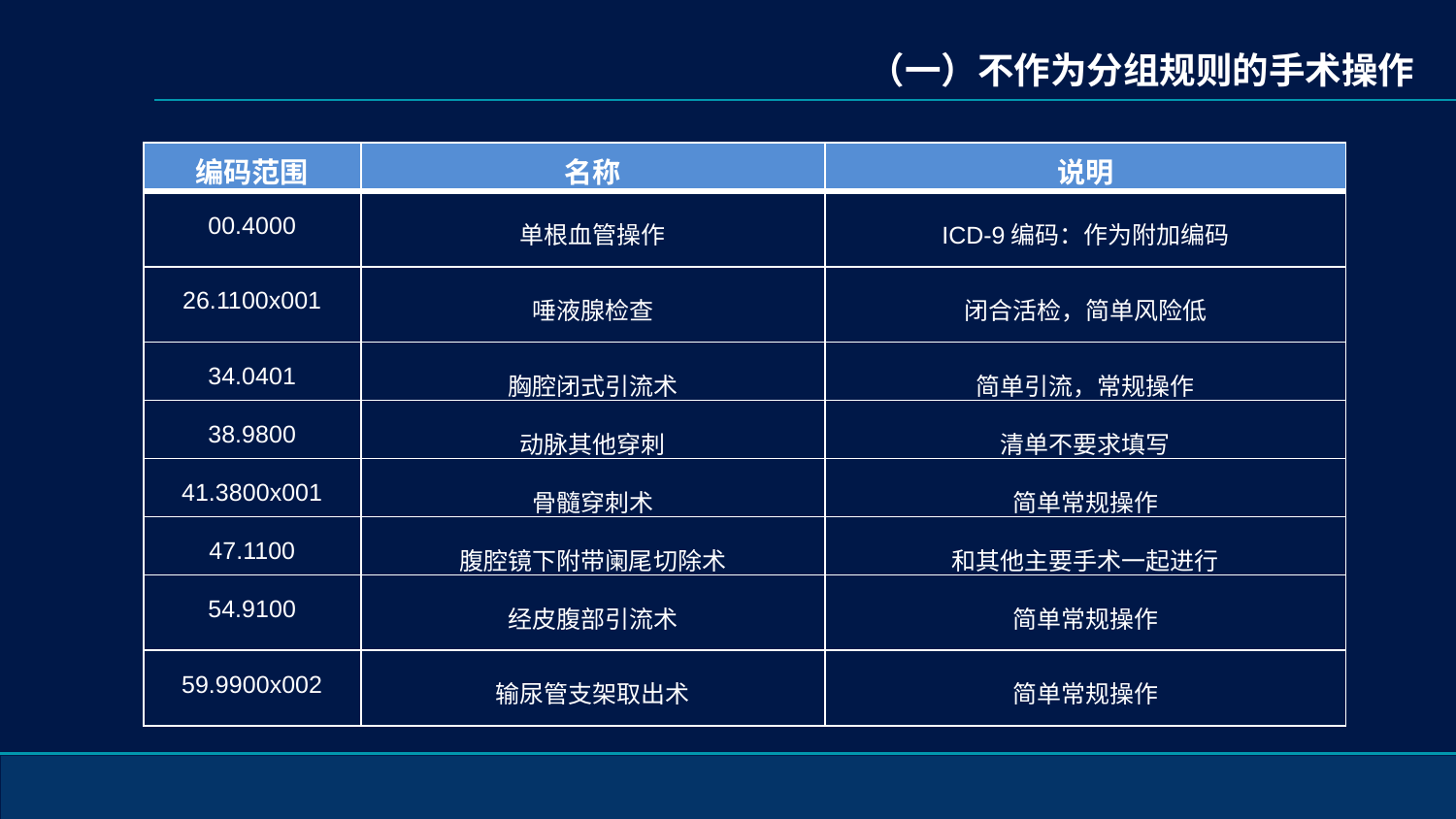

（一）不作为分组规则的手术操作
| 编码范围 | 名称 | 说明 |
| --- | --- | --- |
| 00.4000 | 单根血管操作 | ICD-9编码：作为附加编码 |
| 26.1100x001 | 唾液腺检查 | 闭合活检，简单风险低 |
| 34.0401 | 胸腔闭式引流术 | 简单引流，常规操作 |
| 38.9800 | 动脉其他穿刺 | 清单不要求填写 |
| 41.3800x001 | 骨髓穿刺术 | 简单常规操作 |
| 47.1100 | 腹腔镜下附带阑尾切除术 | 和其他主要手术一起进行 |
| 54.9100 | 经皮腹部引流术 | 简单常规操作 |
| 59.9900x002 | 输尿管支架取出术 | 简单常规操作 |